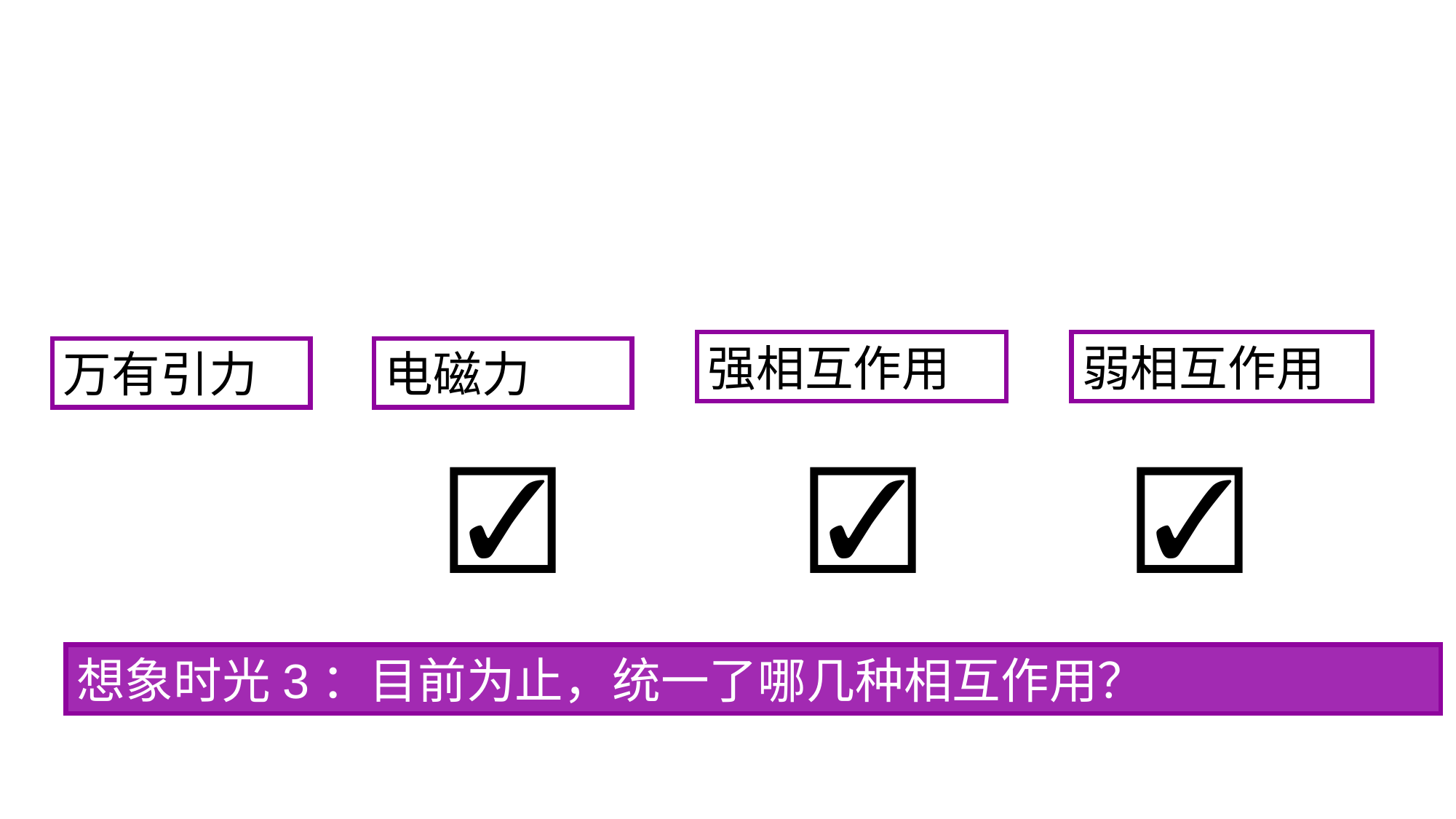

强相互作用
弱相互作用
万有引力
电磁力
☑
☑
☑

想象时光3：目前为止，统一了哪几种相互作用？